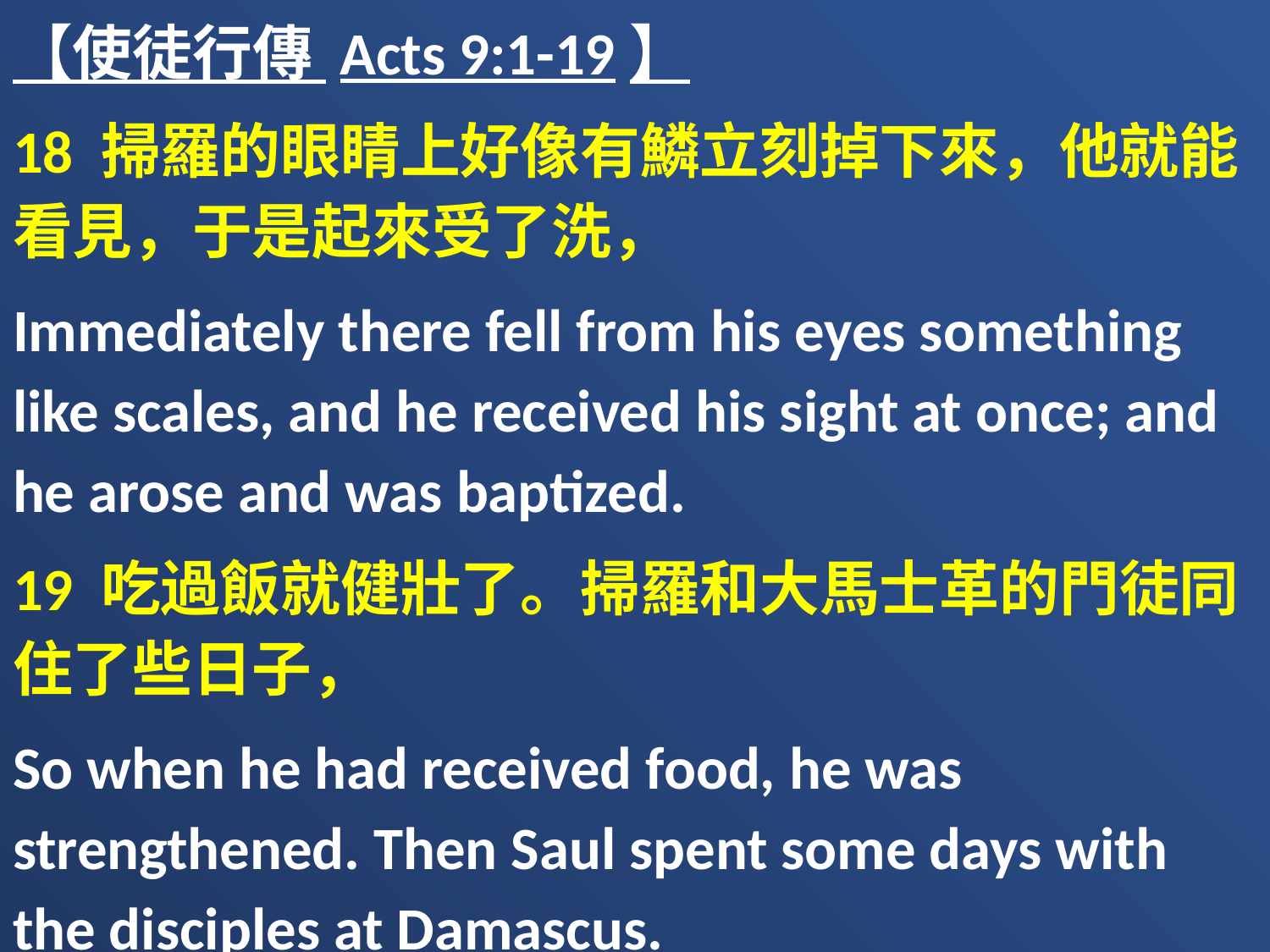

【使徒行傳 Acts 9:1-19】
18 掃羅的眼睛上好像有鱗立刻掉下來，他就能看見，于是起來受了洗，
Immediately there fell from his eyes something like scales, and he received his sight at once; and he arose and was baptized.
19 吃過飯就健壯了。掃羅和大馬士革的門徒同住了些日子，
So when he had received food, he was strengthened. Then Saul spent some days with the disciples at Damascus.